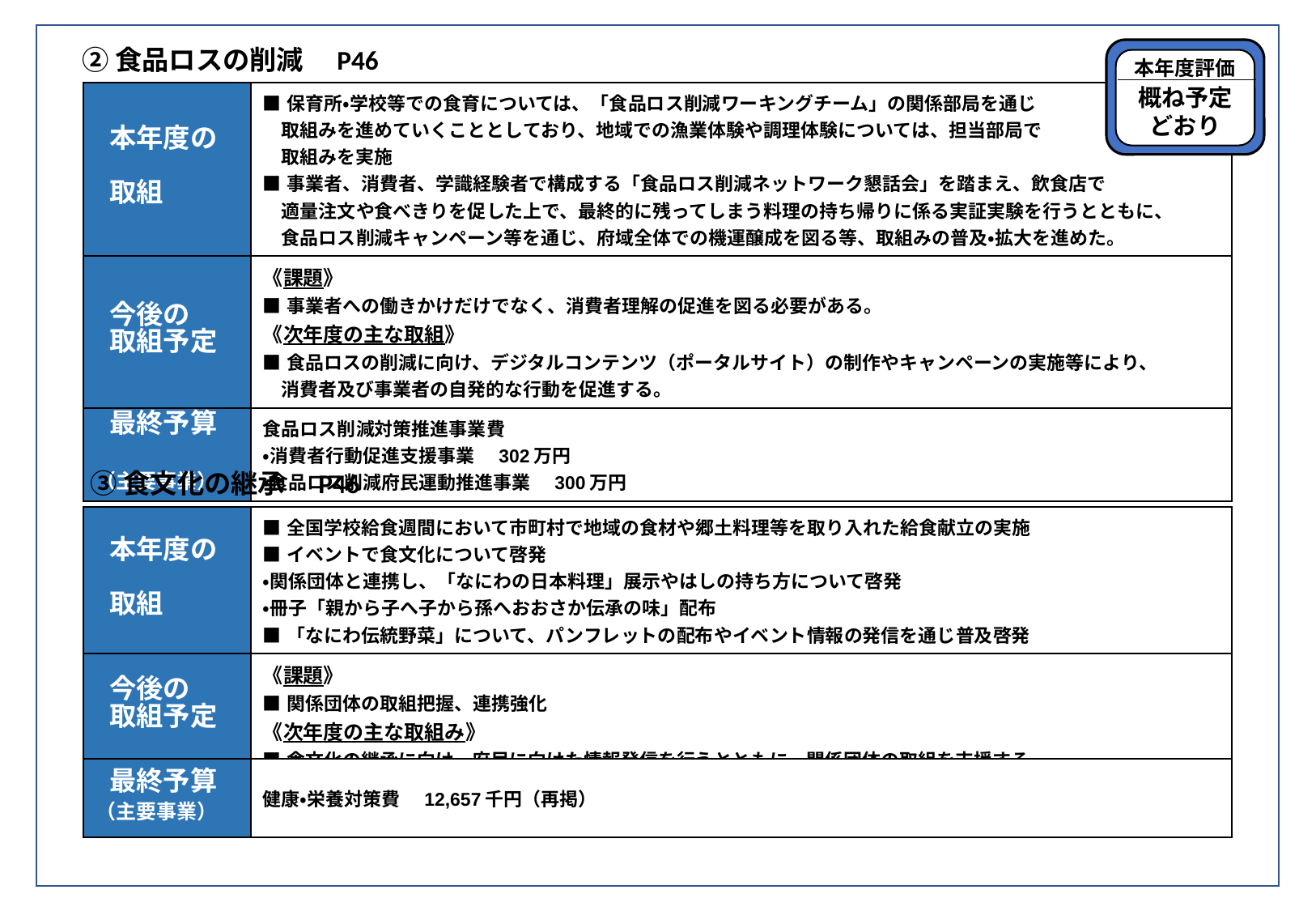

②食品ロスの削減　P46

本年度評価

概ね予定
どおり
| 本年度の 取組 | ■保育所・学校等での食育については、「食品ロス削減ワーキングチーム」の関係部局を通じ 　取組みを進めていくこととしており、地域での漁業体験や調理体験については、担当部局で 　取組みを実施 ■事業者、消費者、学識経験者で構成する「食品ロス削減ネットワーク懇話会」を踏まえ、飲食店で 　適量注文や食べきりを促した上で、最終的に残ってしまう料理の持ち帰りに係る実証実験を行うとともに、 　食品ロス削減キャンペーン等を通じ、府域全体での機運醸成を図る等、取組みの普及・拡大を進めた。 |
| --- | --- |
| 今後の 取組予定 | 《課題》 ■事業者への働きかけだけでなく、消費者理解の促進を図る必要がある。 《次年度の主な取組》 ■食品ロスの削減に向け、デジタルコンテンツ（ポータルサイト）の制作やキャンペーンの実施等により、 　消費者及び事業者の自発的な行動を促進する。 |
| 最終予算　　 （主要事業） | 食品ロス削減対策推進事業費 ・消費者行動促進支援事業　302万円 ・食品ロス削減府民運動推進事業　300万円 |
概ね予定どおり
③食文化の継承　P46
| 本年度の 取組 | ■全国学校給食週間において市町村で地域の食材や郷土料理等を取り入れた給食献立の実施 ■イベントで食文化について啓発 ・関係団体と連携し、「なにわの日本料理」展示やはしの持ち方について啓発 ・冊子「親から子へ子から孫へおおさか伝承の味」配布 ■「なにわ伝統野菜」について、パンフレットの配布やイベント情報の発信を通じ普及啓発 ■大阪府食生活改善連絡協議会による日本型食生活の普及啓発の支援 |
| --- | --- |
| 今後の 取組予定 | 《課題》 ■関係団体の取組把握、連携強化 《次年度の主な取組み》 ■食文化の継承に向け、府民に向けた情報発信を行うとともに、関係団体の取組を支援する。 |
| 最終予算 （主要事業） | 健康・栄養対策費　12,657千円（再掲） |
概ね予定どおり